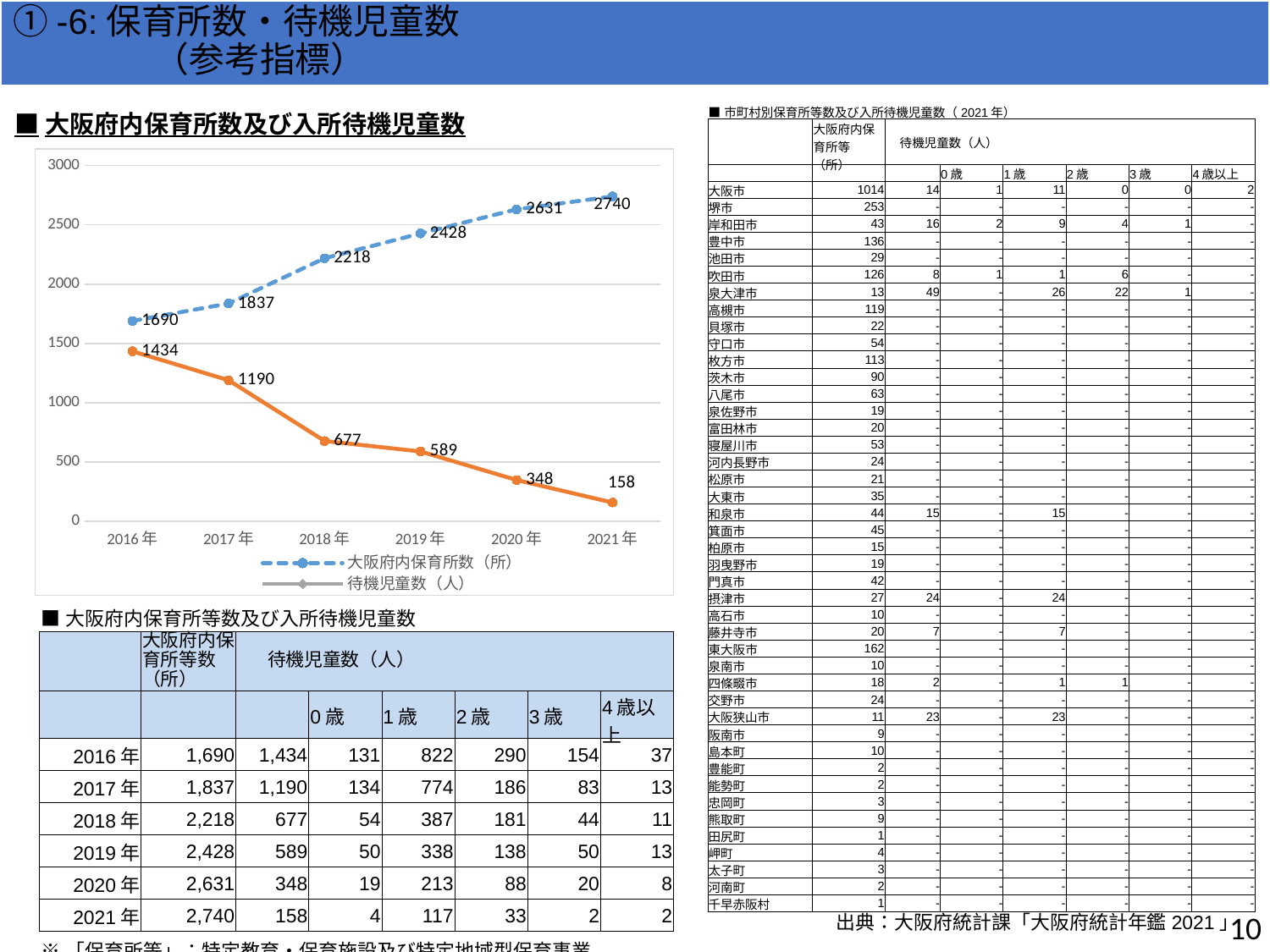

方向性Ⅰ）若者が活躍でき、子育て安心の都市「大阪」の実現
①-6:保育所数・待機児童数　　　　　　　　　　　　　　　　　　　　　　　　　　（参考指標）
■大阪府内保育所数及び入所待機児童数
| ■市町村別保育所等数及び入所待機児童数（2021年） |  |  |  |  |  |  |  |
| --- | --- | --- | --- | --- | --- | --- | --- |
|  | 大阪府内保育所等（所） | 待機児童数（人） |  |  |  |  |  |
|  |  |  | 0歳 | 1歳 | 2歳 | 3歳 | 4歳以上 |
| 大阪市 | 1014 | 14 | 1 | 11 | 0 | 0 | 2 |
| 堺市 | 253 | - | - | - | - | - | - |
| 岸和田市 | 43 | 16 | 2 | 9 | 4 | 1 | - |
| 豊中市 | 136 | - | - | - | - | - | - |
| 池田市 | 29 | - | - | - | - | - | - |
| 吹田市 | 126 | 8 | 1 | 1 | 6 | - | - |
| 泉大津市 | 13 | 49 | - | 26 | 22 | 1 | - |
| 高槻市 | 119 | - | - | - | - | - | - |
| 貝塚市 | 22 | - | - | - | - | - | - |
| 守口市 | 54 | - | - | - | - | - | - |
| 枚方市 | 113 | - | - | - | - | - | - |
| 茨木市 | 90 | - | - | - | - | - | - |
| 八尾市 | 63 | - | - | - | - | - | - |
| 泉佐野市 | 19 | - | - | - | - | - | - |
| 富田林市 | 20 | - | - | - | - | - | - |
| 寝屋川市 | 53 | - | - | - | - | - | - |
| 河内長野市 | 24 | - | - | - | - | - | - |
| 松原市 | 21 | - | - | - | - | - | - |
| 大東市 | 35 | - | - | - | - | - | - |
| 和泉市 | 44 | 15 | - | 15 | - | - | - |
| 箕面市 | 45 | - | - | - | - | - | - |
| 柏原市 | 15 | - | - | - | - | - | - |
| 羽曳野市 | 19 | - | - | - | - | - | - |
| 門真市 | 42 | - | - | - | - | - | - |
| 摂津市 | 27 | 24 | - | 24 | - | - | - |
| 高石市 | 10 | - | - | - | - | - | - |
| 藤井寺市 | 20 | 7 | - | 7 | - | - | - |
| 東大阪市 | 162 | - | - | - | - | - | - |
| 泉南市 | 10 | - | - | - | - | - | - |
| 四條畷市 | 18 | 2 | - | 1 | 1 | - | - |
| 交野市 | 24 | - | - | - | - | - | - |
| 大阪狭山市 | 11 | 23 | - | 23 | - | - | - |
| 阪南市 | 9 | - | - | - | - | - | - |
| 島本町 | 10 | - | - | - | - | - | - |
| 豊能町 | 2 | - | - | - | - | - | - |
| 能勢町 | 2 | - | - | - | - | - | - |
| 忠岡町 | 3 | - | - | - | - | - | - |
| 熊取町 | 9 | - | - | - | - | - | - |
| 田尻町 | 1 | - | - | - | - | - | - |
| 岬町 | 4 | - | - | - | - | - | - |
| 太子町 | 3 | - | - | - | - | - | - |
| 河南町 | 2 | - | - | - | - | - | - |
| 千早赤阪村 | 1 | - | - | - | - | - | - |

### Chart

| Category |  |  |  |
|---|---|---|---|
| 2016年 | 1690.0 | 1434.0 | 1434.0 |
| 2017年 | 1837.0 | 1190.0 | 1190.0 |
| 2018年 | 2218.0 | 677.0 | 677.0 |
| 2019年 | 2428.0 | 589.0 | 589.0 |
| 2020年 | 2631.0 | 348.0 | 348.0 |
| 2021年 | 2740.0 | 158.0 | 158.0 |
| ■大阪府内保育所等数及び入所待機児童数 |  |  |  |  |  |  |  |
| --- | --- | --- | --- | --- | --- | --- | --- |
|  | 大阪府内保育所等数（所） | 待機児童数（人） |  |  |  |  |  |
|  |  |  | 0歳 | 1歳 | 2歳 | 3歳 | 4歳以上 |
| 2016年 | 1,690 | 1,434 | 131 | 822 | 290 | 154 | 37 |
| 2017年 | 1,837 | 1,190 | 134 | 774 | 186 | 83 | 13 |
| 2018年 | 2,218 | 677 | 54 | 387 | 181 | 44 | 11 |
| 2019年 | 2,428 | 589 | 50 | 338 | 138 | 50 | 13 |
| 2020年 | 2,631 | 348 | 19 | 213 | 88 | 20 | 8 |
| 2021年 | 2,740 | 158 | 4 | 117 | 33 | 2 | 2 |
| ※「保育所等」：特定教育・保育施設及び特定地域型保育事業 |  |  |  |  |  |  |  |
出典：大阪府統計課「大阪府統計年鑑2021」
10